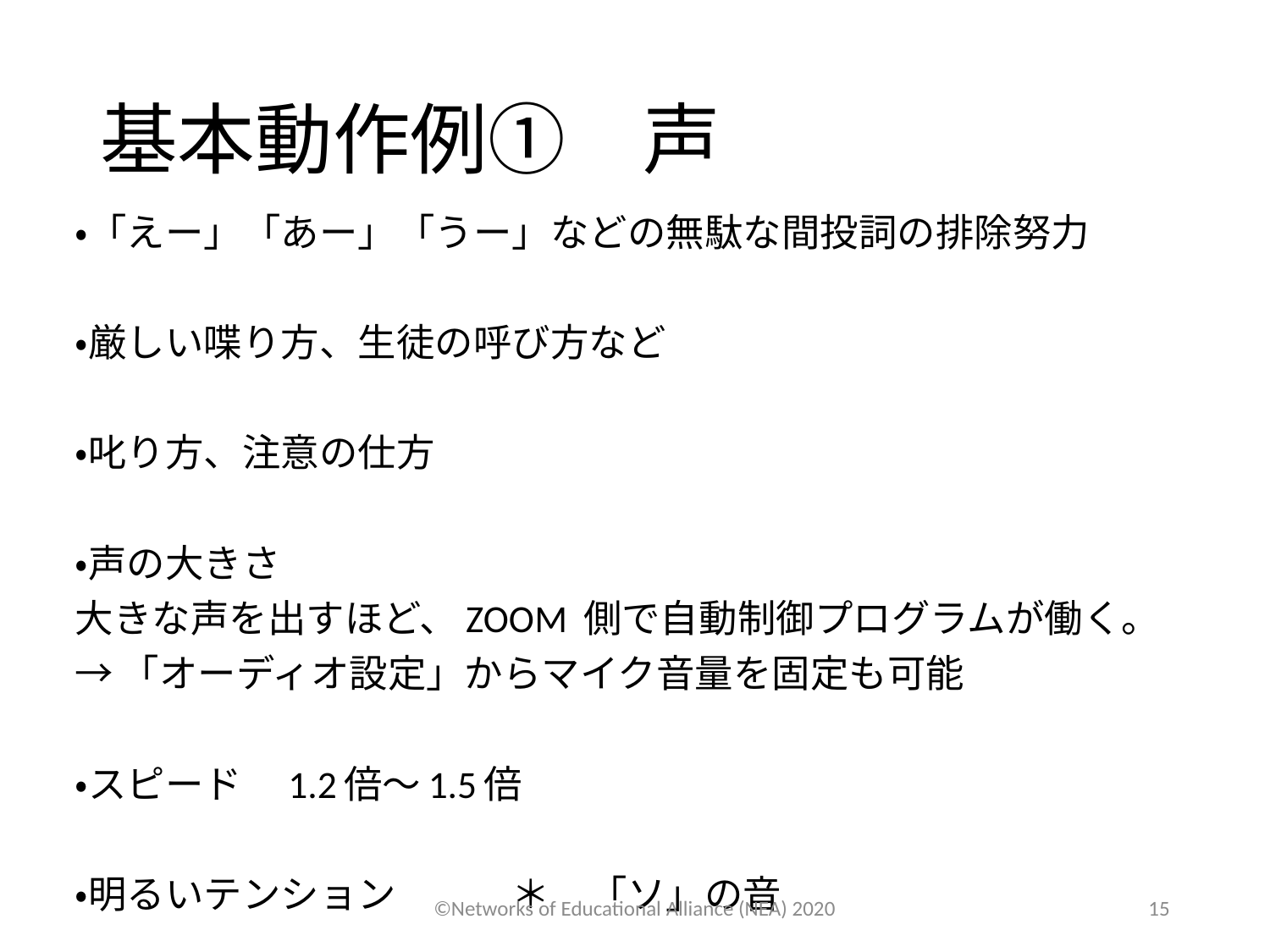

# 基本動作例①　声
・「えー」「あー」「うー」などの無駄な間投詞の排除努力

・厳しい喋り方、生徒の呼び方など

・叱り方、注意の仕方

・声の大きさ
大きな声を出すほど、ZOOM 側で自動制御プログラムが働く。
→「オーディオ設定」からマイク音量を固定も可能

・スピード　1.2倍～1.5倍

・明るいテンション　　　＊　「ソ」の音
©Networks of Educational Alliance (NEA) 2020
15